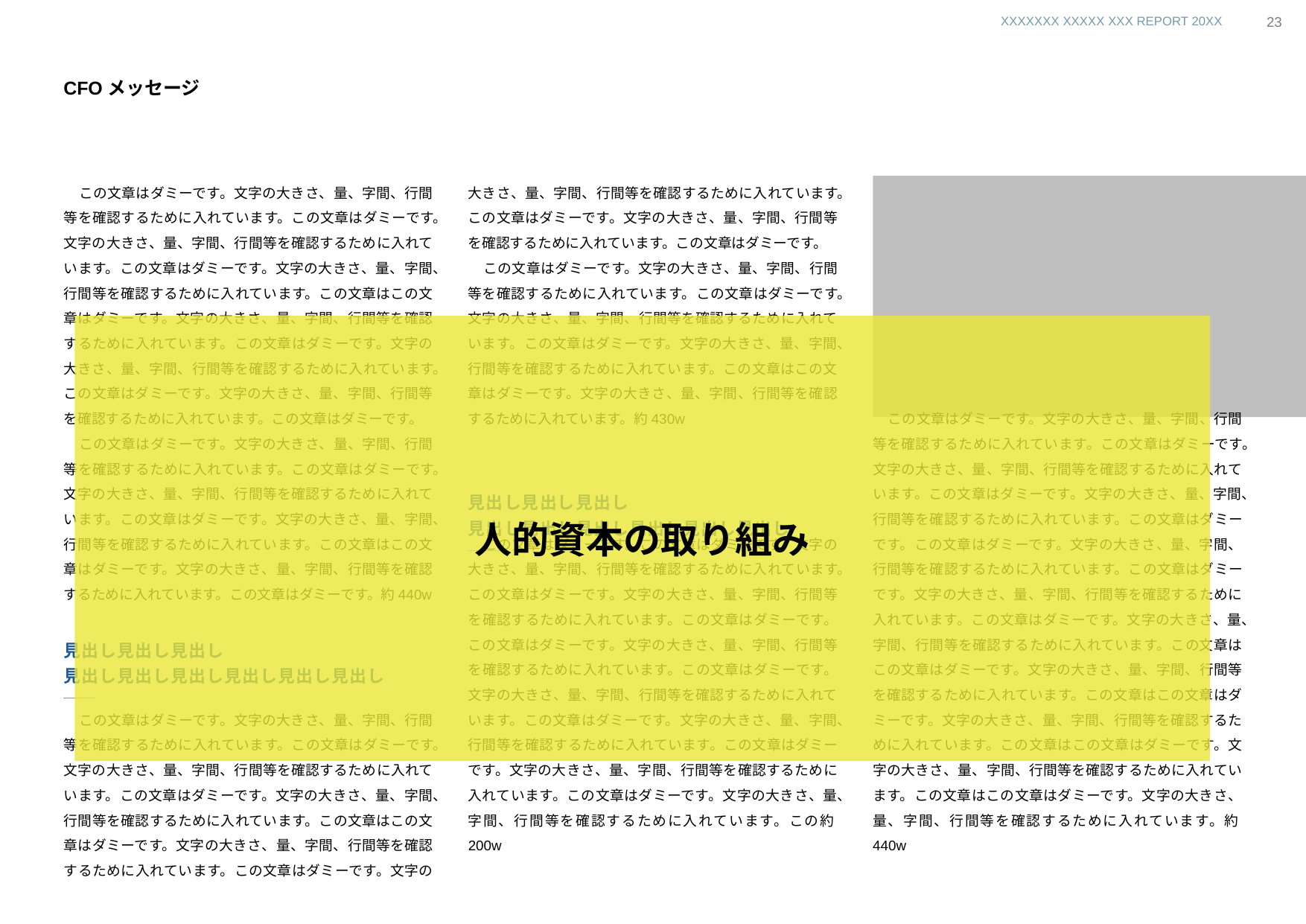

取材
23
# CFOメッセージ
この文章はダミーです。文字の大きさ、量、字間、行間等を確認するために入れています。この文章はダミーです。文字の大きさ、量、字間、行間等を確認するために入れています。この文章はダミーです。文字の大きさ、量、字間、行間等を確認するために入れています。この文章はこの文章はダミーです。文字の大きさ、量、字間、行間等を確認するために入れています。この文章はダミーです。文字の大きさ、量、字間、行間等を確認するために入れています。この文章はダミーです。文字の大きさ、量、字間、行間等を確認するために入れています。この文章はダミーです。
この文章はダミーです。文字の大きさ、量、字間、行間等を確認するために入れています。この文章はダミーです。文字の大きさ、量、字間、行間等を確認するために入れています。この文章はダミーです。文字の大きさ、量、字間、行間等を確認するために入れています。この文章はこの文章はダミーです。文字の大きさ、量、字間、行間等を確認するために入れています。この文章はダミーです。約440w

この文章はダミーです。文字の大きさ、量、字間、行間等を確認するために入れています。この文章はダミーです。文字の大きさ、量、字間、行間等を確認するために入れています。この文章はダミーです。文字の大きさ、量、字間、行間等を確認するために入れています。この文章はこの文章はダミーです。文字の大きさ、量、字間、行間等を確認するために入れています。この文章はダミーです。文字の大きさ、量、字間、行間等を確認するために入れています。この文章はダミーです。文字の大きさ、量、字間、行間等を確認するために入れています。この文章はダミーです。
この文章はダミーです。文字の大きさ、量、字間、行間等を確認するために入れています。この文章はダミーです。文字の大きさ、量、字間、行間等を確認するために入れています。この文章はダミーです。文字の大きさ、量、字間、行間等を確認するために入れています。この文章はこの文章はダミーです。文字の大きさ、量、字間、行間等を確認するために入れています。約430w

この文章はダミーです。この文章はダミーです。文字の大きさ、量、字間、行間等を確認するために入れています。この文章はダミーです。文字の大きさ、量、字間、行間等を確認するために入れています。この文章はダミーです。この文章はダミーです。文字の大きさ、量、字間、行間等を確認するために入れています。この文章はダミーです。文字の大きさ、量、字間、行間等を確認するために入れています。この文章はダミーです。文字の大きさ、量、字間、行間等を確認するために入れています。この文章はダミーです。文字の大きさ、量、字間、行間等を確認するために入れています。この文章はダミーです。文字の大きさ、量、字間、行間等を確認するために入れています。この約200w

この文章はダミーです。文字の大きさ、量、字間、行間等を確認するために入れています。この文章はダミーです。文字の大きさ、量、字間、行間等を確認するために入れています。この文章はダミーです。文字の大きさ、量、字間、行間等を確認するために入れています。この文章はダミーです。この文章はダミーです。文字の大きさ、量、字間、行間等を確認するために入れています。この文章はダミーです。文字の大きさ、量、字間、行間等を確認するために入れています。この文章はダミーです。文字の大きさ、量、字間、行間等を確認するために入れています。この文章はこの文章はダミーです。文字の大きさ、量、字間、行間等を確認するために入れています。この文章はこの文章はダミーです。文字の大きさ、量、字間、行間等を確認するために入れています。この文章はこの文章はダミーです。文字の大きさ、量、字間、行間等を確認するために入れています。この文章はこの文章はダミーです。文字の大きさ、量、字間、行間等を確認するために入れています。約440w

人的資本の取り組み
見出し見出し見出し
見出し見出し見出し見出し見出し見出し
見出し見出し見出し
見出し見出し見出し見出し見出し見出し